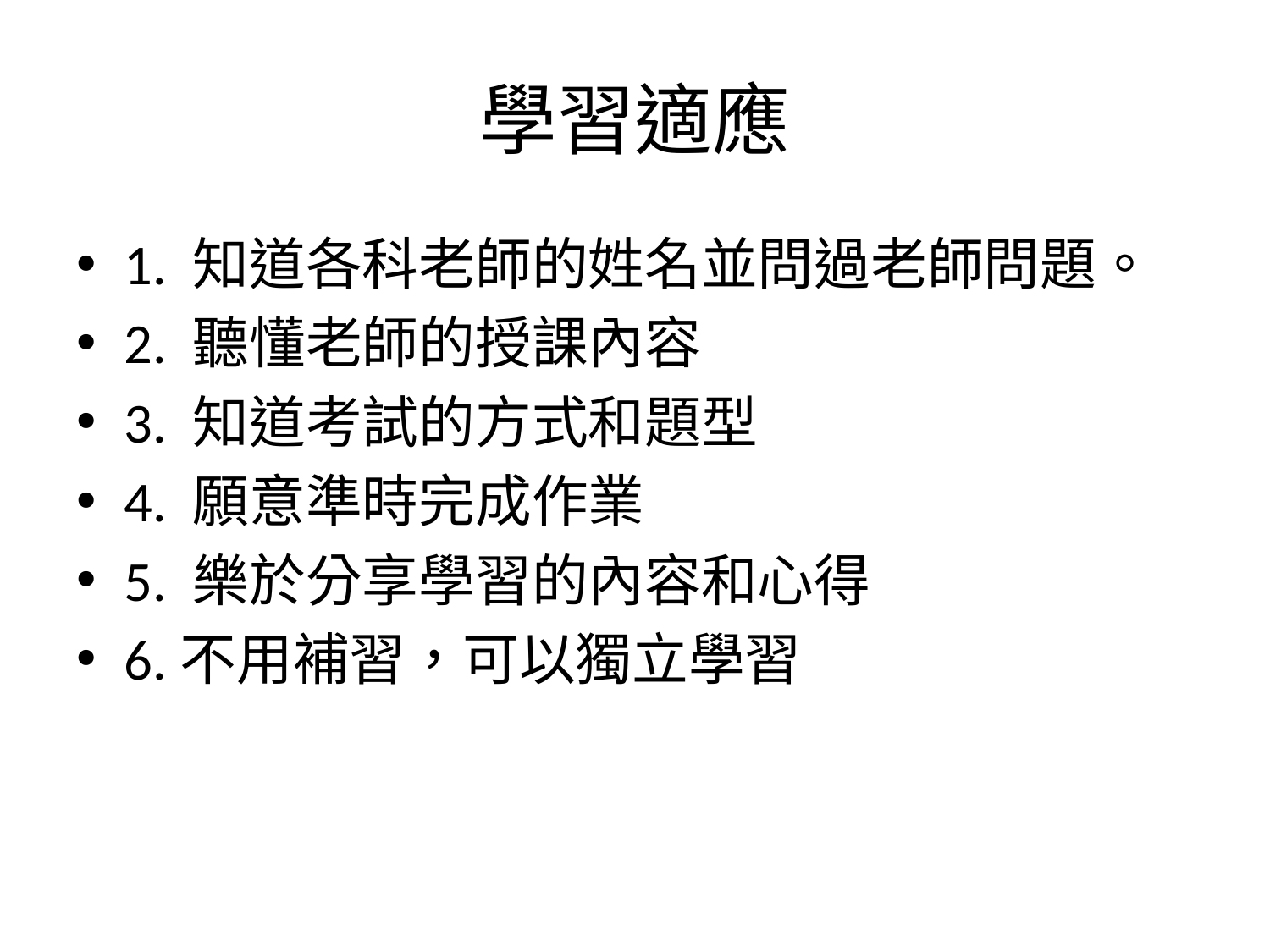

# 學習適應
1. 知道各科老師的姓名並問過老師問題。
2. 聽懂老師的授課內容
3. 知道考試的方式和題型
4. 願意準時完成作業
5. 樂於分享學習的內容和心得
6.不用補習，可以獨立學習